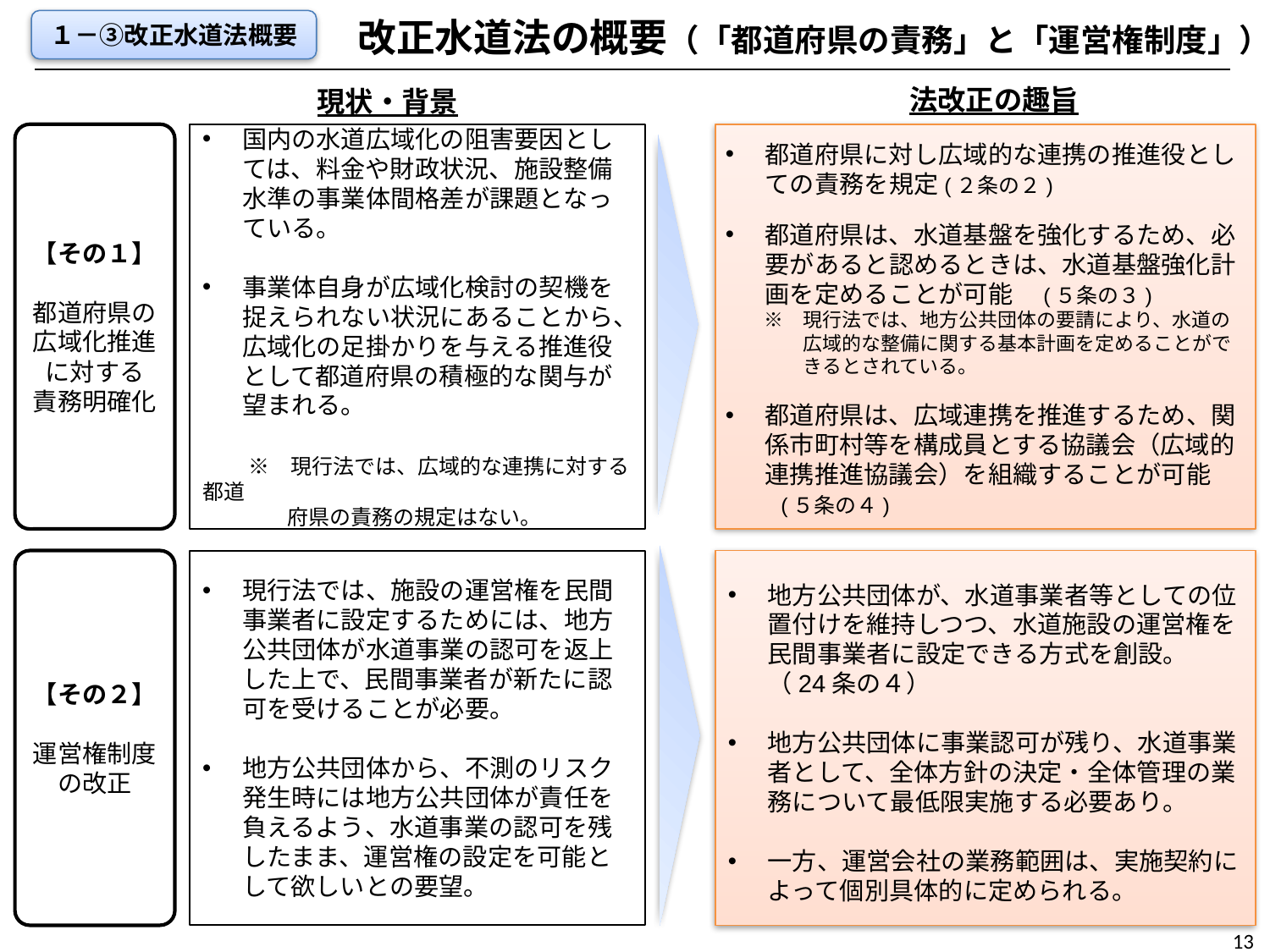

改正水道法の概要（「都道府県の責務」と「運営権制度」）
１－③改正水道法概要
法改正の趣旨
現状・背景
【その１】

都道府県の
広域化推進
に対する
責務明確化
国内の水道広域化の阻害要因としては、料金や財政状況、施設整備水準の事業体間格差が課題となっている。

事業体自身が広域化検討の契機を捉えられない状況にあることから、広域化の足掛かりを与える推進役として都道府県の積極的な関与が望まれる。

　　※　現行法では、広域的な連携に対する都道
　　　　府県の責務の規定はない。
都道府県に対し広域的な連携の推進役としての責務を規定(２条の２)

都道府県は、水道基盤を強化するため、必要があると認めるときは、水道基盤強化計画を定めることが可能　(５条の３)
　　※　現行法では、地方公共団体の要請により、水道の
　　　　広域的な整備に関する基本計画を定めることがで
　　　　きるとされている。

都道府県は、広域連携を推進するため、関係市町村等を構成員とする協議会（広域的連携推進協議会）を組織することが可能
　　(５条の４)

【その２】

運営権制度
の改正
現行法では、施設の運営権を民間事業者に設定するためには、地方公共団体が水道事業の認可を返上した上で、民間事業者が新たに認可を受けることが必要。

地方公共団体から、不測のリスク発生時には地方公共団体が責任を負えるよう、水道事業の認可を残したまま、運営権の設定を可能として欲しいとの要望。
地方公共団体が、水道事業者等としての位置付けを維持しつつ、水道施設の運営権を民間事業者に設定できる方式を創設。（24条の４）

地方公共団体に事業認可が残り、水道事業者として、全体方針の決定・全体管理の業務について最低限実施する必要あり。

一方、運営会社の業務範囲は、実施契約によって個別具体的に定められる。

13